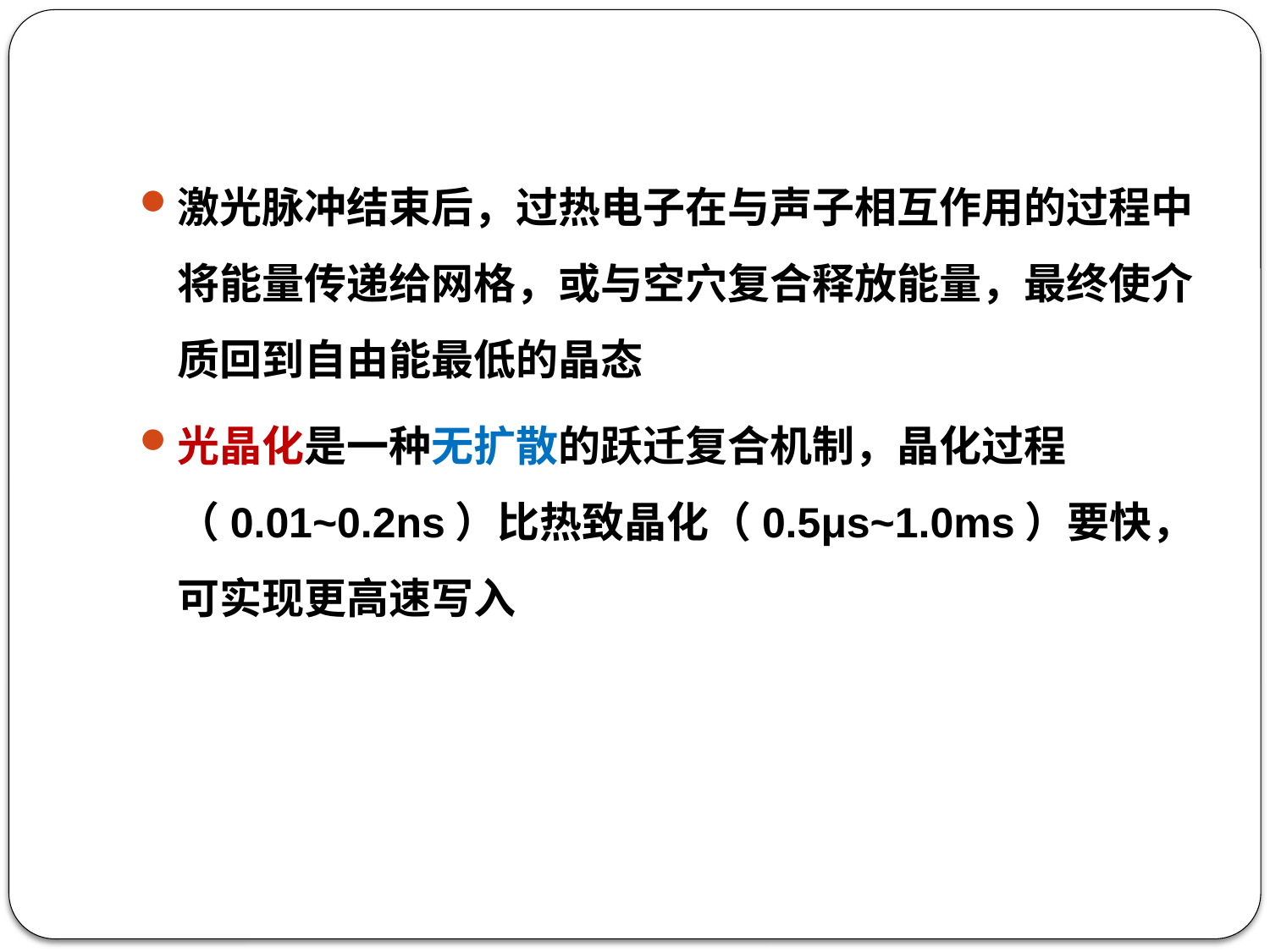

激光脉冲结束后，过热电子在与声子相互作用的过程中将能量传递给网格，或与空穴复合释放能量，最终使介质回到自由能最低的晶态
光晶化是一种无扩散的跃迁复合机制，晶化过程（0.01~0.2ns）比热致晶化（0.5μs~1.0ms）要快，可实现更高速写入